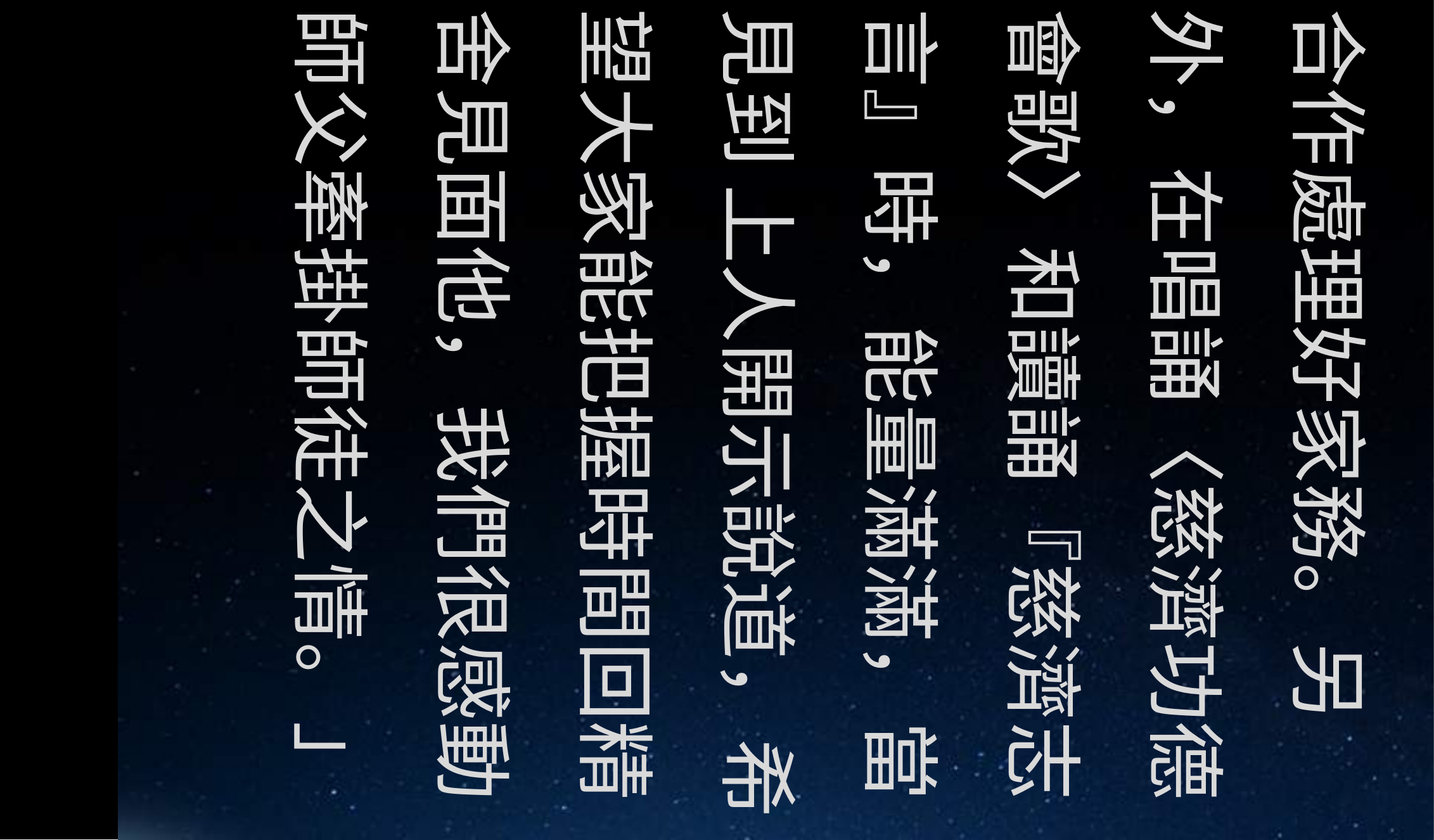

合作處理好家務。另外，在唱誦〈慈濟功德會歌〉和讀誦『慈濟志言』時，能量滿滿，當見到 上人開示說道，希望大家能把握時間回精舍見面他，我們很感動師父牽掛師徒之情。」